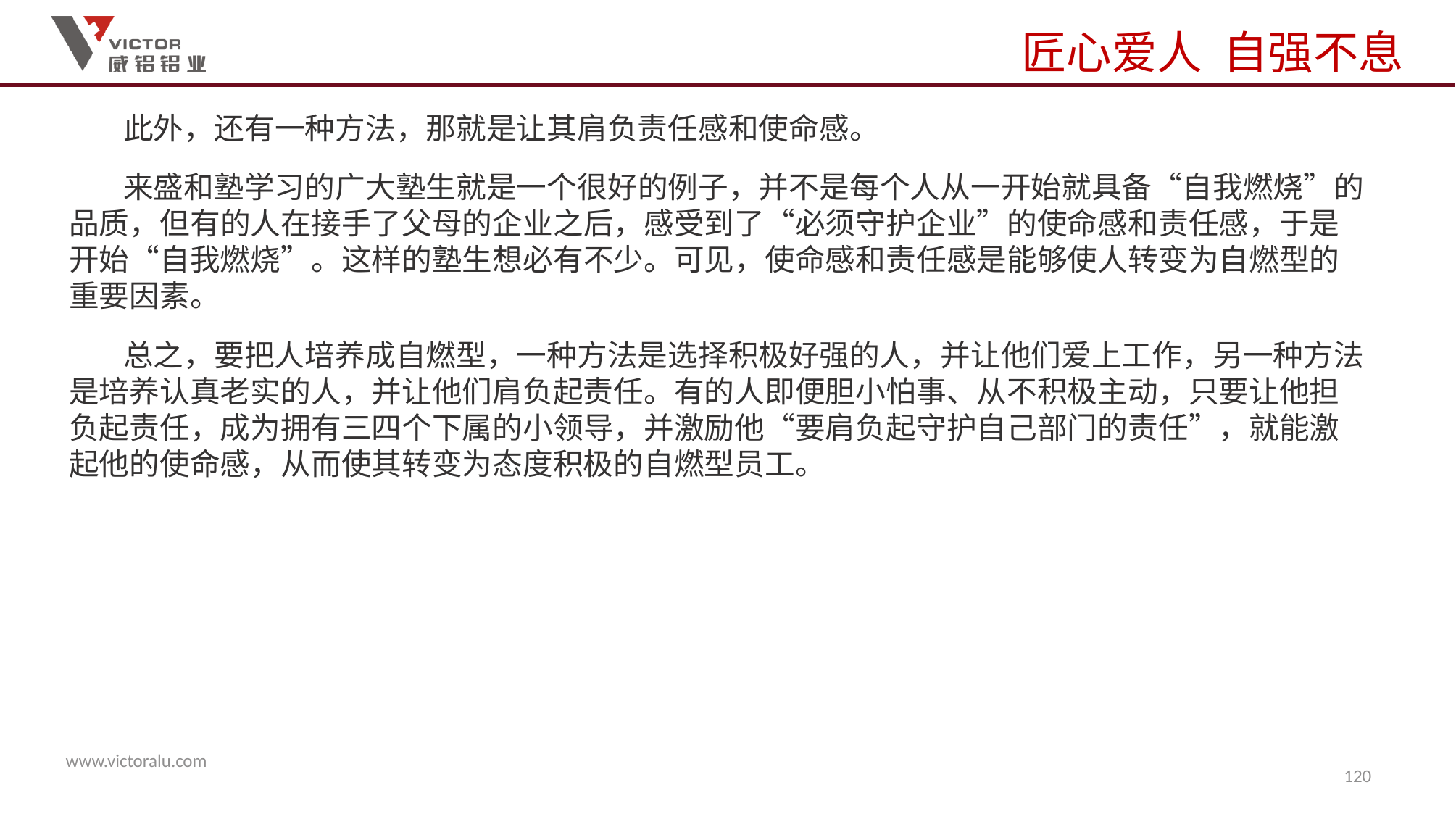

此外，还有一种方法，那就是让其肩负责任感和使命感。
来盛和塾学习的广大塾生就是一个很好的例子，并不是每个人从一开始就具备“自我燃烧”的品质，但有的人在接手了父母的企业之后，感受到了“必须守护企业”的使命感和责任感，于是开始“自我燃烧”。这样的塾生想必有不少。可见，使命感和责任感是能够使人转变为自燃型的重要因素。
总之，要把人培养成自燃型，一种方法是选择积极好强的人，并让他们爱上工作，另一种方法是培养认真老实的人，并让他们肩负起责任。有的人即便胆小怕事、从不积极主动，只要让他担负起责任，成为拥有三四个下属的小领导，并激励他“要肩负起守护自己部门的责任”，就能激起他的使命感，从而使其转变为态度积极的自燃型员工。
120